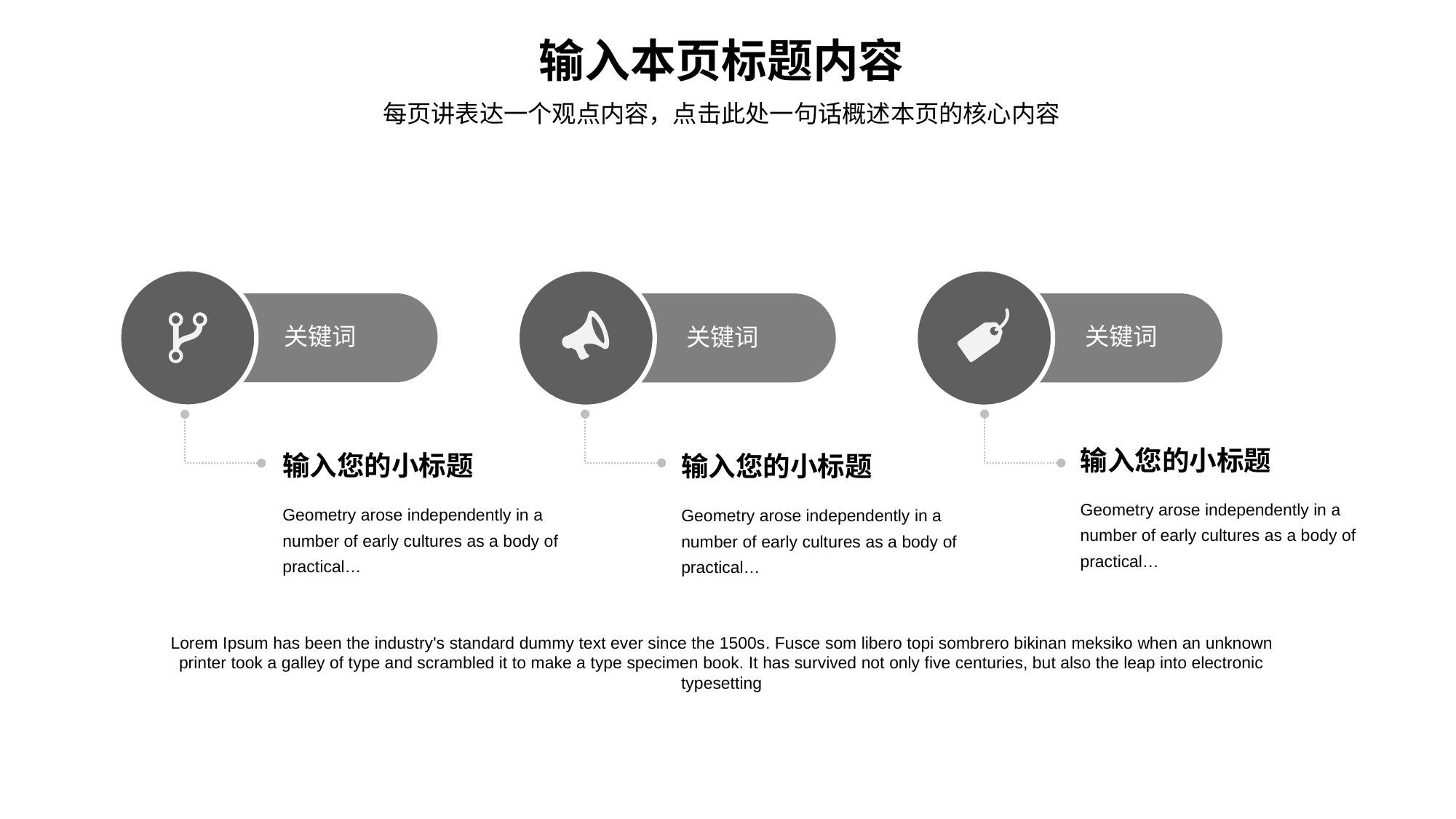

输入本页标题内容
每页讲表达一个观点内容，点击此处一句话概述本页的核心内容

关键词
关键词
关键词
输入您的小标题
输入您的小标题
输入您的小标题
Geometry arose independently in a number of early cultures as a body of practical…
Geometry arose independently in a number of early cultures as a body of practical…
Geometry arose independently in a number of early cultures as a body of practical…
Lorem Ipsum has been the industry's standard dummy text ever since the 1500s. Fusce som libero topi sombrero bikinan meksiko when an unknown printer took a galley of type and scrambled it to make a type specimen book. It has survived not only five centuries, but also the leap into electronic typesetting